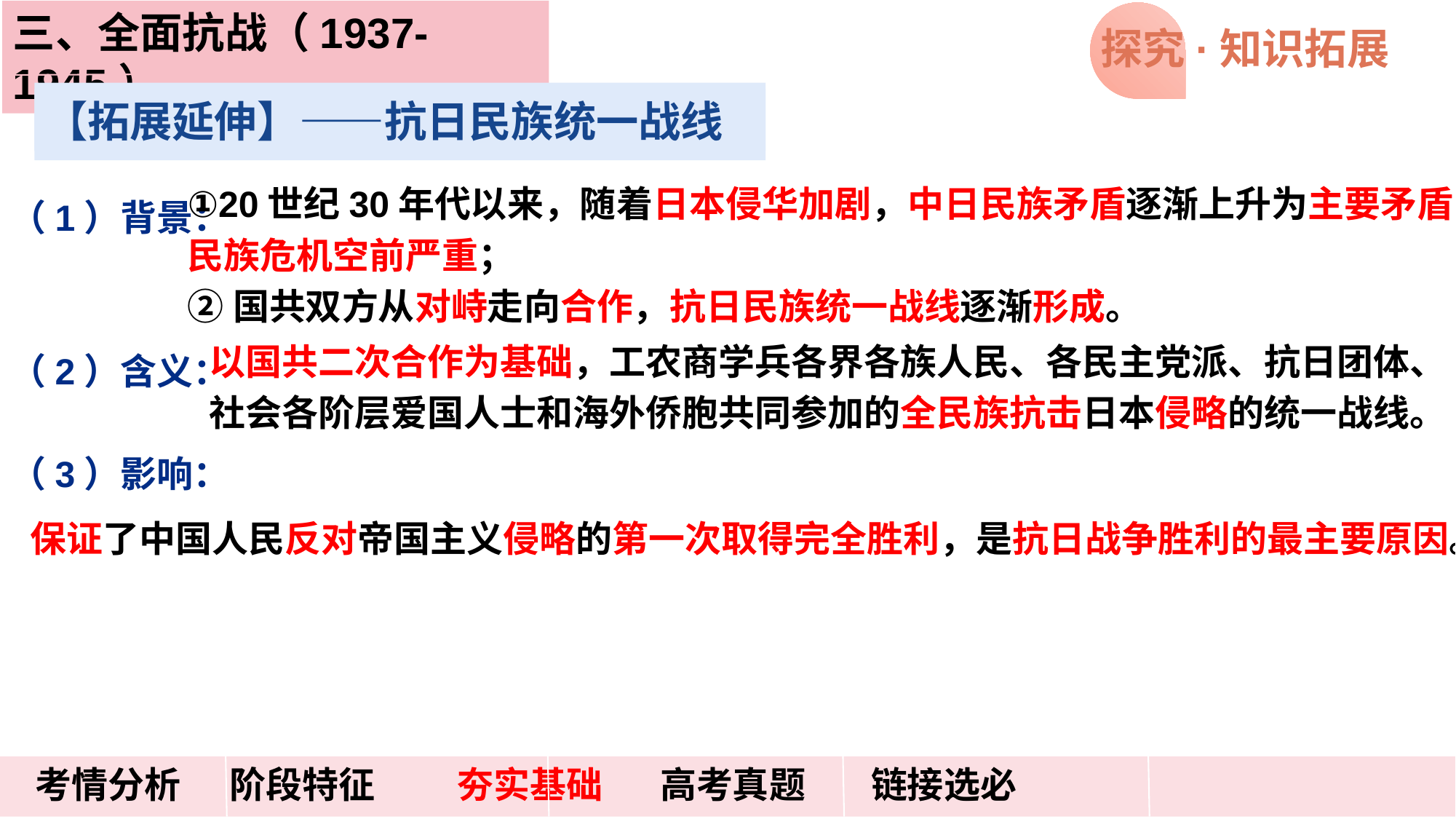

三、全面抗战（1937-1945）

探究·知识拓展

【拓展延伸】——抗日民族统一战线
①20世纪30年代以来，随着日本侵华加剧，中日民族矛盾逐渐上升为主要矛盾，民族危机空前严重；
②国共双方从对峙走向合作，抗日民族统一战线逐渐形成。
（1）背景：

（2）含义：

（3）影响：
以国共二次合作为基础，工农商学兵各界各族人民、各民主党派、抗日团体、社会各阶层爱国人士和海外侨胞共同参加的全民族抗击日本侵略的统一战线。
保证了中国人民反对帝国主义侵略的第一次取得完全胜利，是抗日战争胜利的最主要原因。
  考情分析      阶段特征          夯实基础       高考真题        链接选必